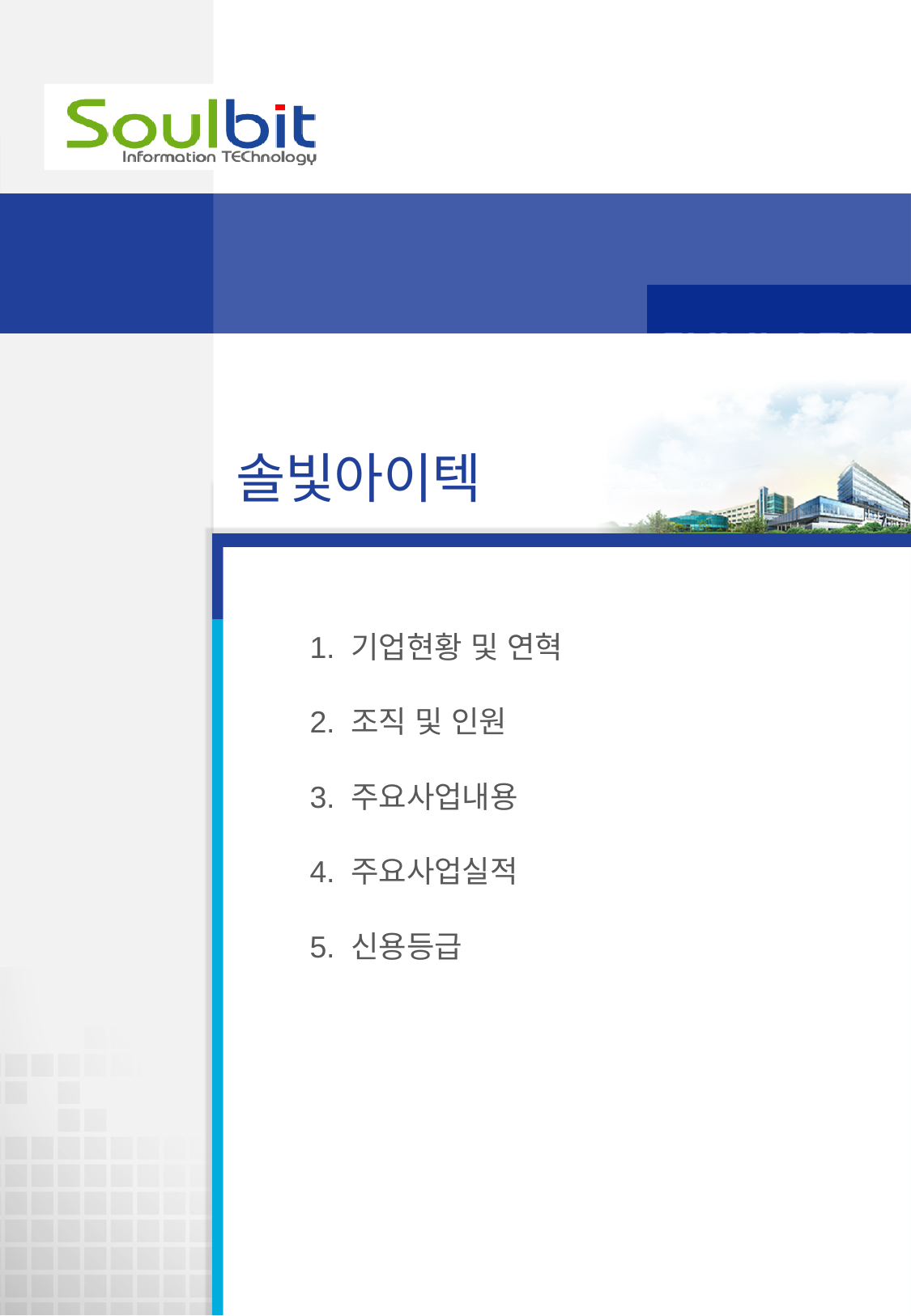

솔빛아이텍
1. 기업현황 및 연혁
2. 조직 및 인원
3. 주요사업내용
4. 주요사업실적
5. 신용등급